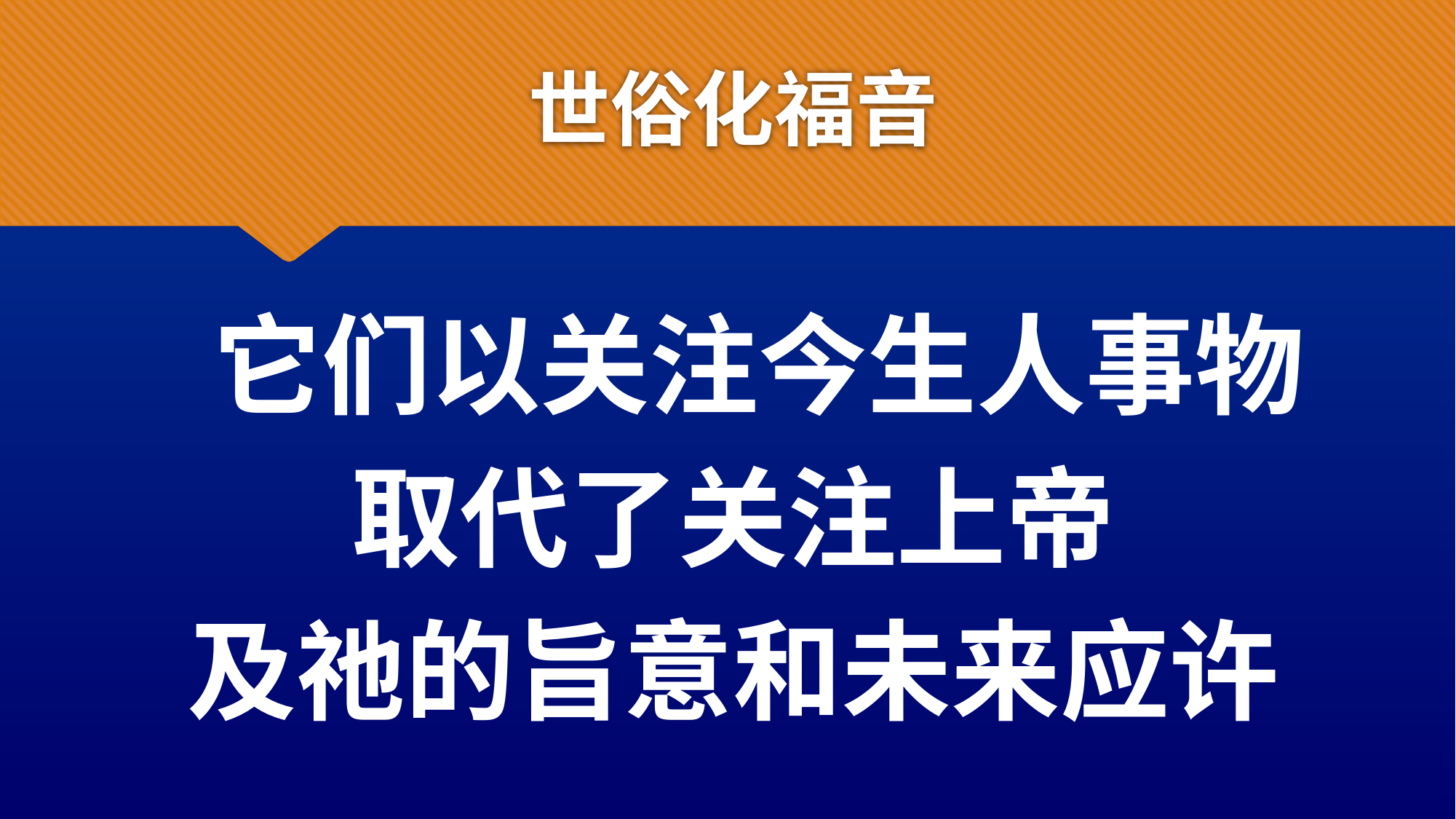

# 世俗化福音
 它们以关注今生人事物
取代了关注上帝
及祂的旨意和未来应许